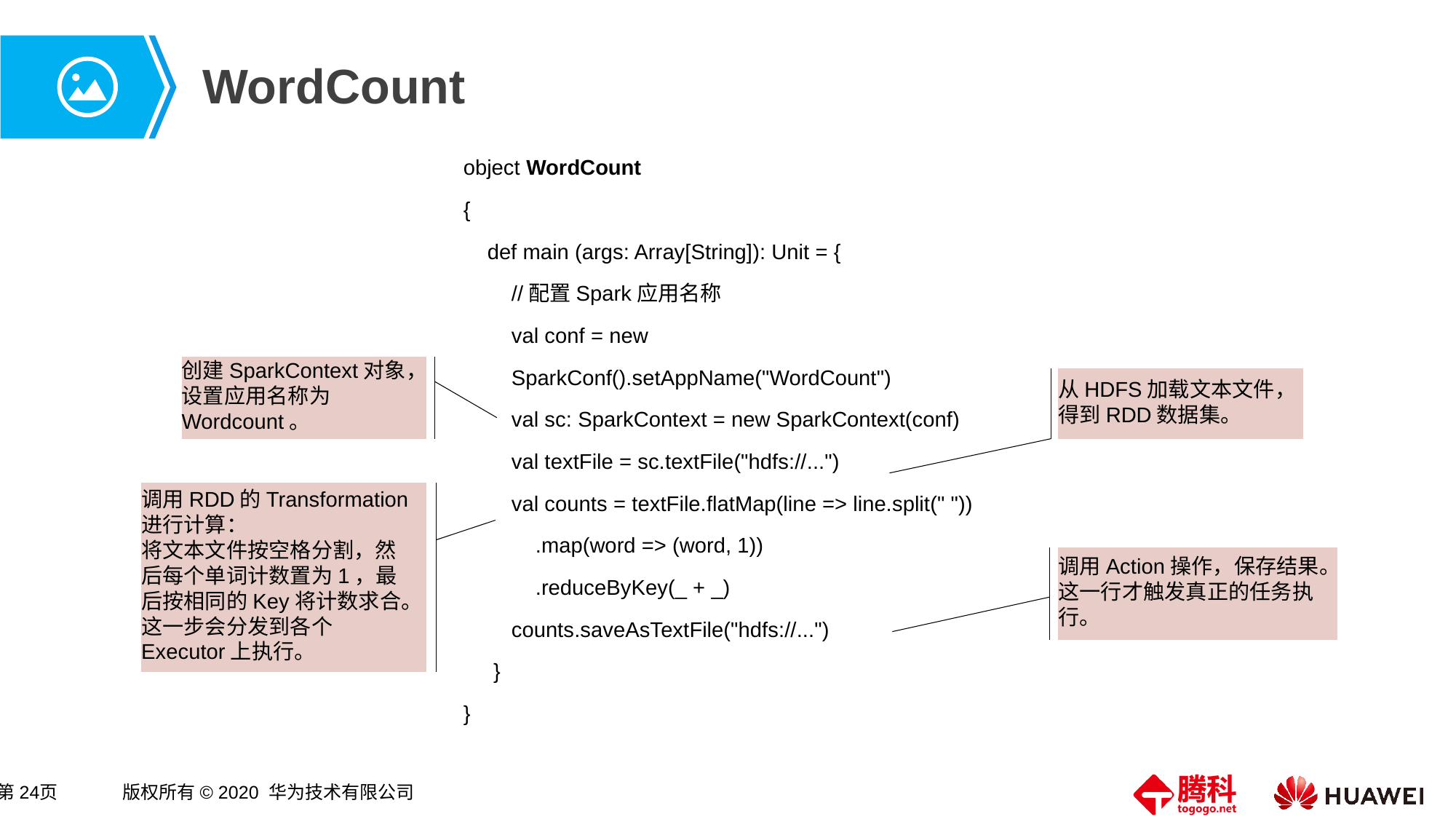

# WordCount
object WordCount
{
    def main (args: Array[String]): Unit = {
        //配置Spark应用名称
        val conf = new
        SparkConf().setAppName("WordCount")
        val sc: SparkContext = new SparkContext(conf)
        val textFile = sc.textFile("hdfs://...")
        val counts = textFile.flatMap(line => line.split(" "))
            .map(word => (word, 1))
            .reduceByKey(_ + _)
        counts.saveAsTextFile("hdfs://...")
     }
}
创建SparkContext对象，设置应用名称为Wordcount。
从HDFS加载文本文件，得到RDD数据集。
调用RDD的Transformation 进行计算：
将文本文件按空格分割，然后每个单词计数置为1，最后按相同的Key将计数求合。
这一步会分发到各个Executor上执行。
调用Action操作，保存结果。
这一行才触发真正的任务执行。